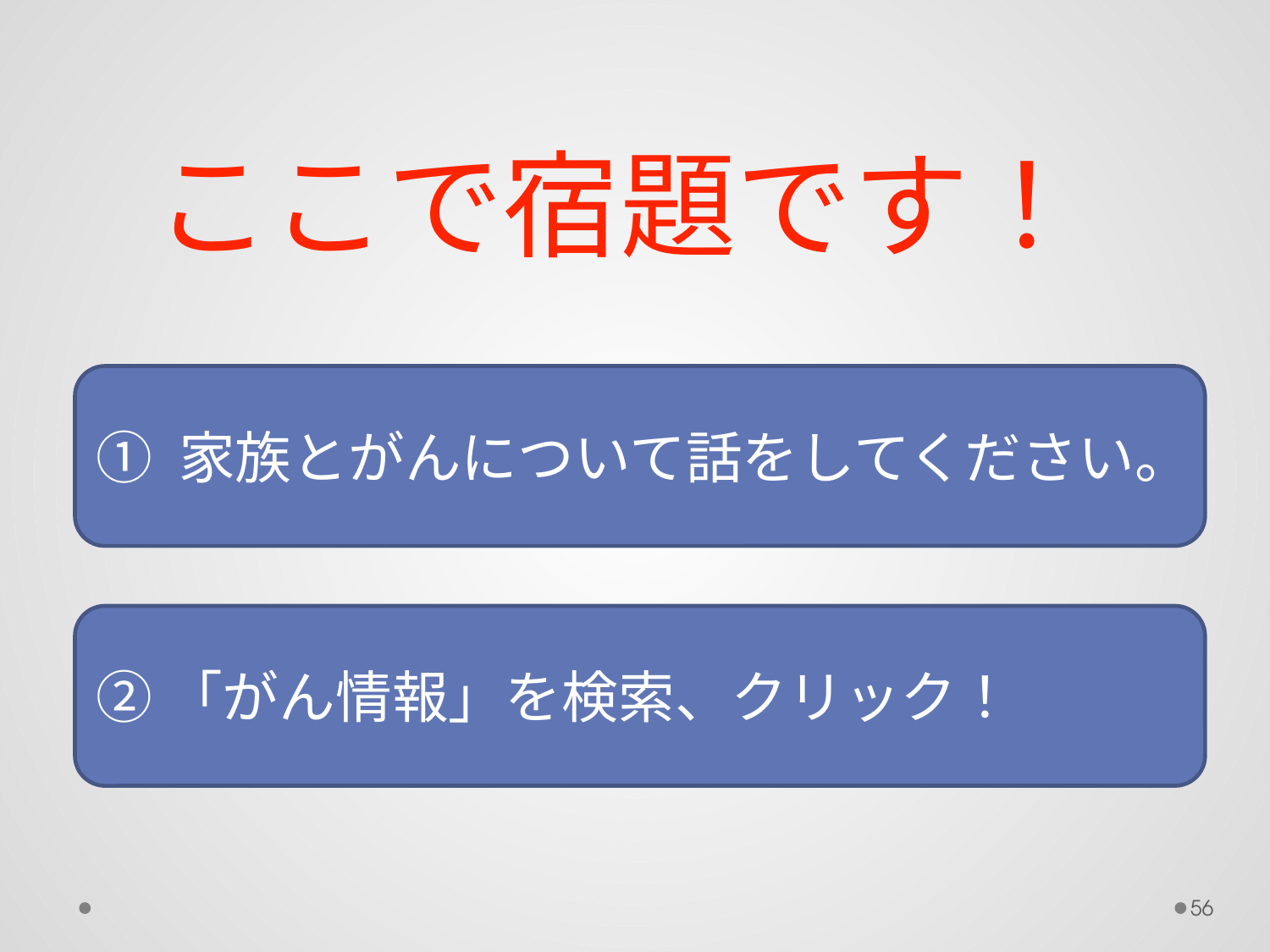

ここで宿題です！
① 家族とがんについて話をしてください。
②「がん情報」を検索、クリック！
56